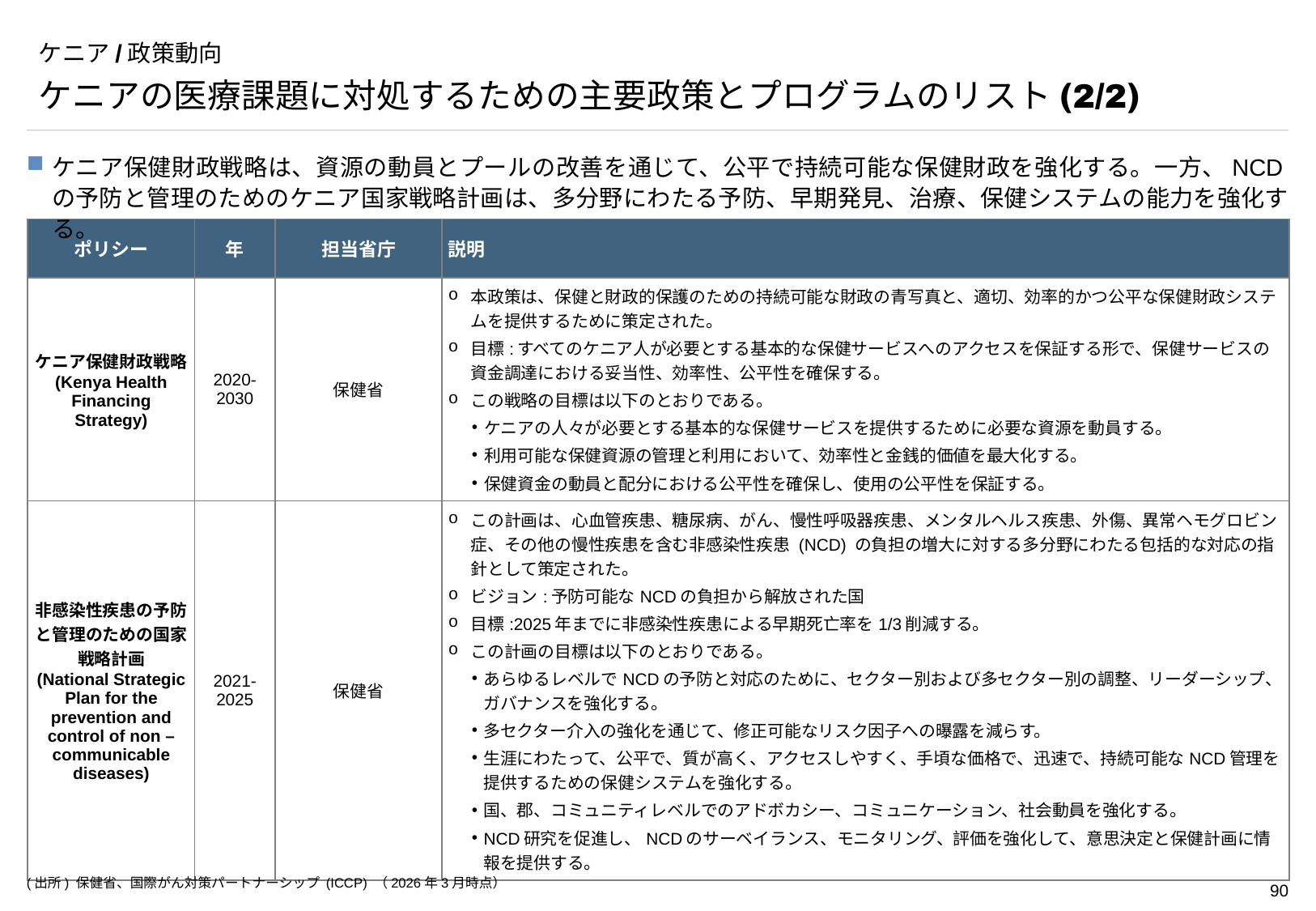

# ケニア/政策動向
ケニアの医療課題に対処するための主要政策とプログラムのリスト(2/2)
ケニア保健財政戦略は、資源の動員とプールの改善を通じて、公平で持続可能な保健財政を強化する。一方、NCDの予防と管理のためのケニア国家戦略計画は、多分野にわたる予防、早期発見、治療、保健システムの能力を強化する。
| ポリシー | 年 | 担当省庁 | 説明 |
| --- | --- | --- | --- |
| ケニア保健財政戦略 (Kenya Health Financing Strategy) | 2020-2030 | 保健省 | 本政策は、保健と財政的保護のための持続可能な財政の青写真と、適切、効率的かつ公平な保健財政システムを提供するために策定された。 目標:すべてのケニア人が必要とする基本的な保健サービスへのアクセスを保証する形で、保健サービスの資金調達における妥当性、効率性、公平性を確保する。 この戦略の目標は以下のとおりである。 ケニアの人々が必要とする基本的な保健サービスを提供するために必要な資源を動員する。 利用可能な保健資源の管理と利用において、効率性と金銭的価値を最大化する。 保健資金の動員と配分における公平性を確保し、使用の公平性を保証する。 |
| 非感染性疾患の予防と管理のための国家戦略計画 (National Strategic Plan for the prevention and control of non – communicable diseases) | 2021-2025 | 保健省 | この計画は、心血管疾患、糖尿病、がん、慢性呼吸器疾患、メンタルヘルス疾患、外傷、異常ヘモグロビン症、その他の慢性疾患を含む非感染性疾患 (NCD) の負担の増大に対する多分野にわたる包括的な対応の指針として策定された。 ビジョン:予防可能なNCDの負担から解放された国 目標:2025年までに非感染性疾患による早期死亡率を1/3削減する。 この計画の目標は以下のとおりである。 あらゆるレベルでNCDの予防と対応のために、セクター別および多セクター別の調整、リーダーシップ、ガバナンスを強化する。 多セクター介入の強化を通じて、修正可能なリスク因子への曝露を減らす。 生涯にわたって、公平で、質が高く、アクセスしやすく、手頃な価格で、迅速で、持続可能なNCD管理を提供するための保健システムを強化する。 国、郡、コミュニティレベルでのアドボカシー、コミュニケーション、社会動員を強化する。 NCD研究を促進し、NCDのサーベイランス、モニタリング、評価を強化して、意思決定と保健計画に情報を提供する。 |
(出所) 保健省、国際がん対策パートナーシップ (ICCP) （2026年3月時点）